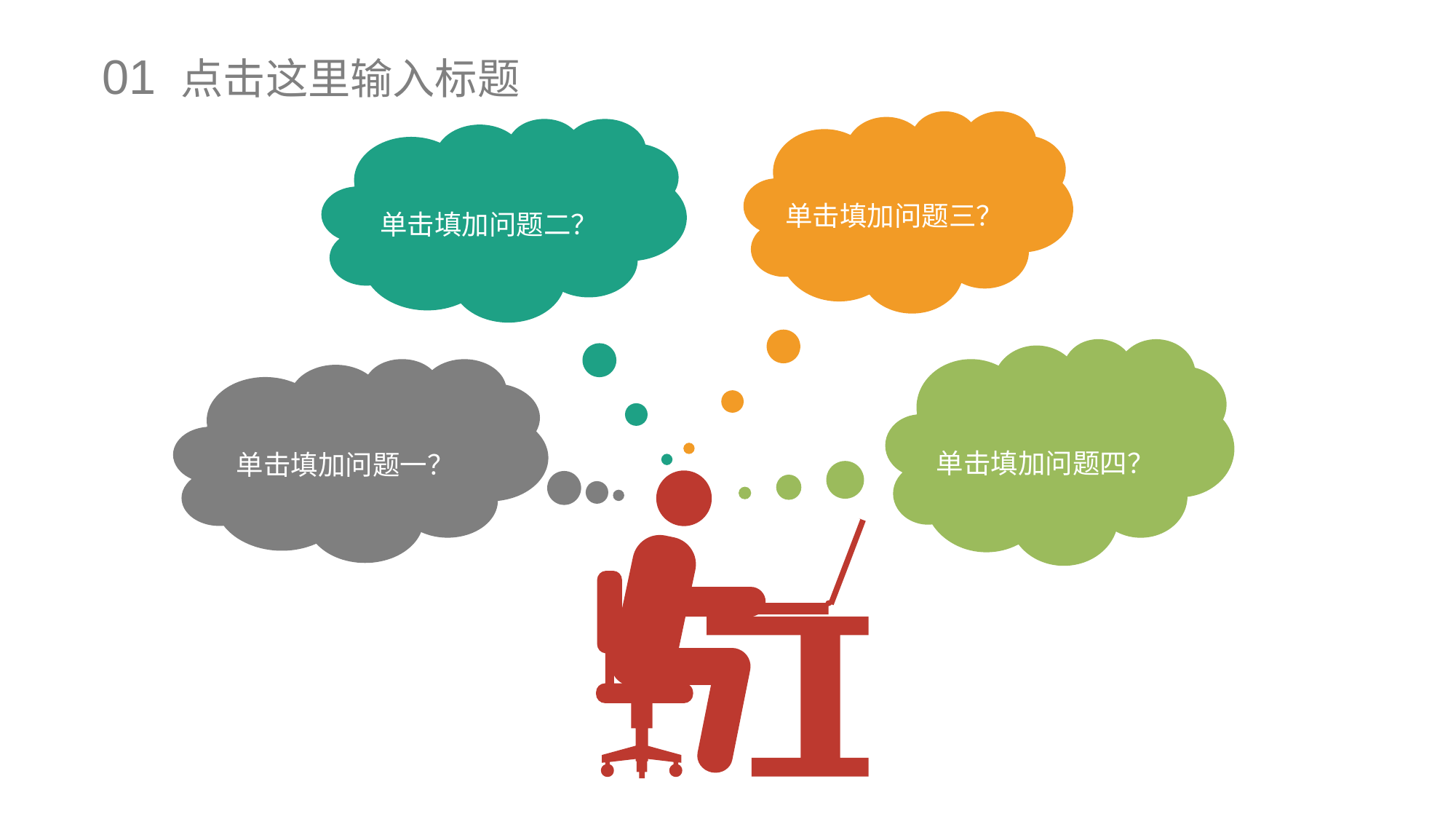

01 点击这里输入标题
单击填加问题三？

单击填加问题二？

单击填加问题四？

单击填加问题一？